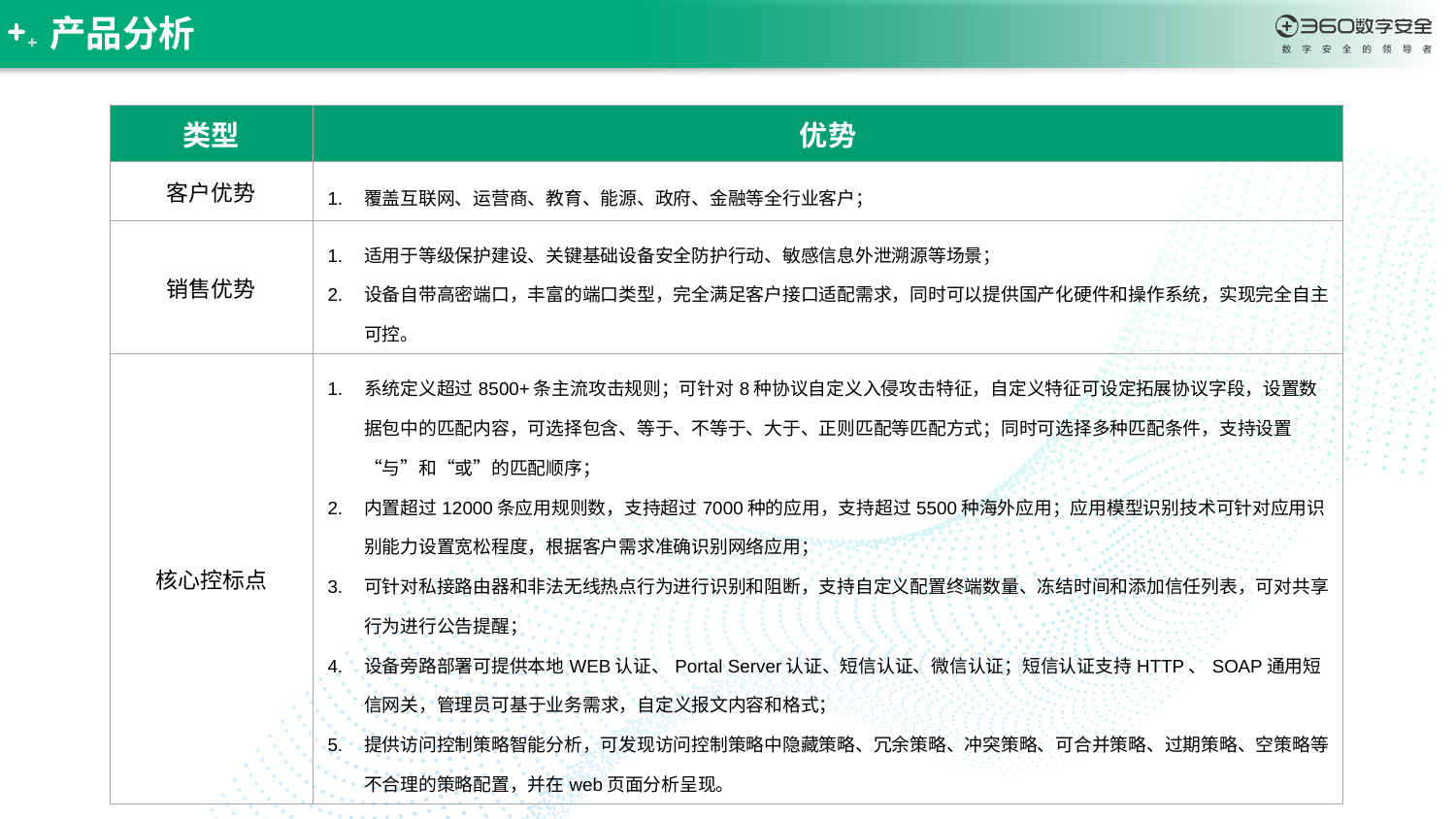

产品分析
| 类型 | 优势 |
| --- | --- |
| 客户优势 | 覆盖互联网、运营商、教育、能源、政府、金融等全行业客户； |
| 销售优势 | 适用于等级保护建设、关键基础设备安全防护行动、敏感信息外泄溯源等场景； 设备自带高密端口，丰富的端口类型，完全满足客户接口适配需求，同时可以提供国产化硬件和操作系统，实现完全自主可控。 |
| 核心控标点 | 系统定义超过8500+条主流攻击规则；可针对8种协议自定义入侵攻击特征，自定义特征可设定拓展协议字段，设置数据包中的匹配内容，可选择包含、等于、不等于、大于、正则匹配等匹配方式；同时可选择多种匹配条件，支持设置“与”和“或”的匹配顺序； 内置超过12000条应用规则数，支持超过7000种的应用，支持超过5500种海外应用；应用模型识别技术可针对应用识别能力设置宽松程度，根据客户需求准确识别网络应用； 可针对私接路由器和非法无线热点行为进行识别和阻断，支持自定义配置终端数量、冻结时间和添加信任列表，可对共享行为进行公告提醒； 设备旁路部署可提供本地WEB认证、Portal Server认证、短信认证、微信认证；短信认证支持HTTP、SOAP通用短信网关，管理员可基于业务需求，自定义报文内容和格式； 提供访问控制策略智能分析，可发现访问控制策略中隐藏策略、冗余策略、冲突策略、可合并策略、过期策略、空策略等不合理的策略配置，并在web页面分析呈现。 |